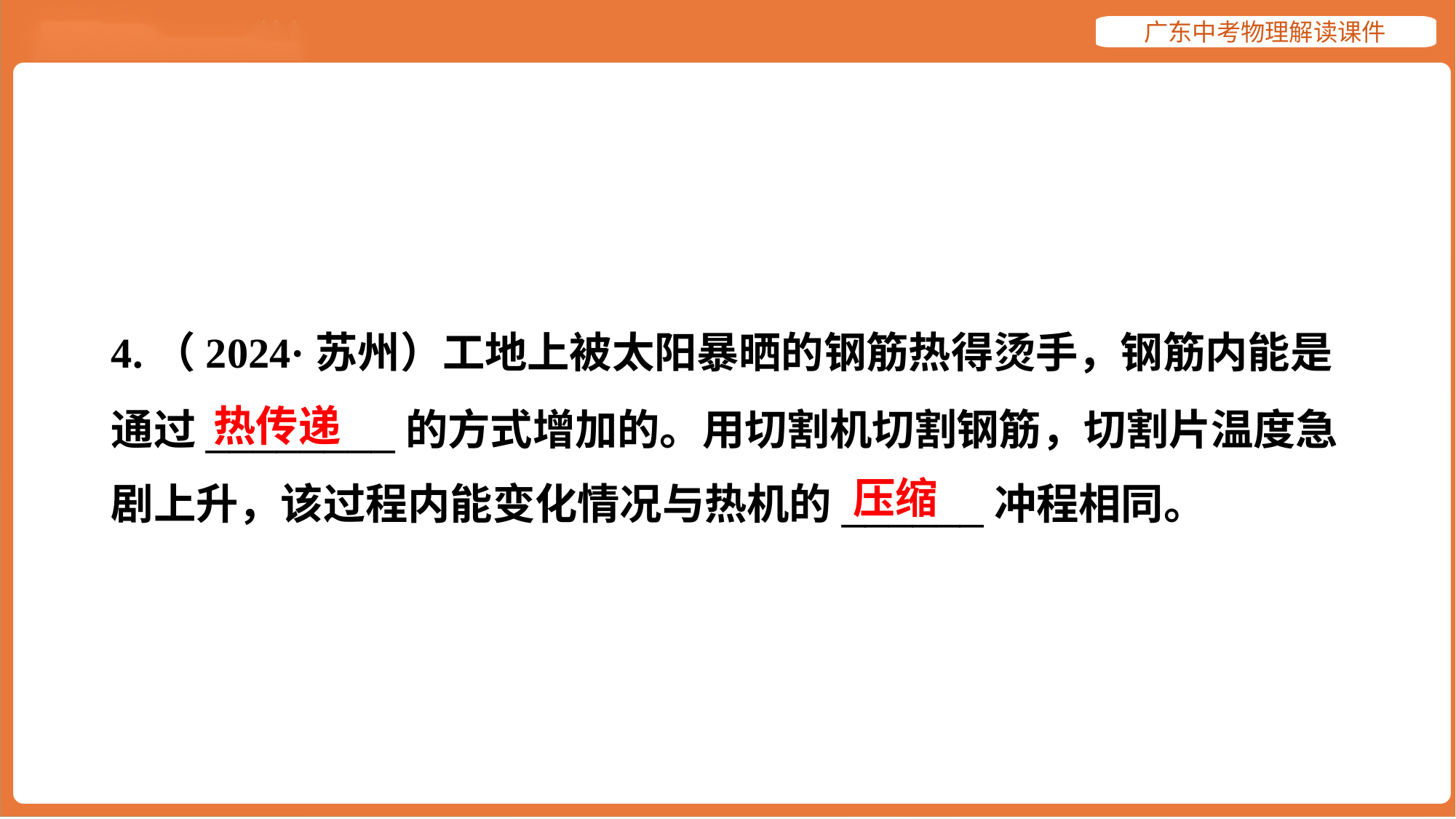

4.（2024·苏州）工地上被太阳暴晒的钢筋热得烫手，钢筋内能是
通过________的方式增加的。用切割机切割钢筋，切割片温度急
剧上升，该过程内能变化情况与热机的______冲程相同。
热传递
压缩